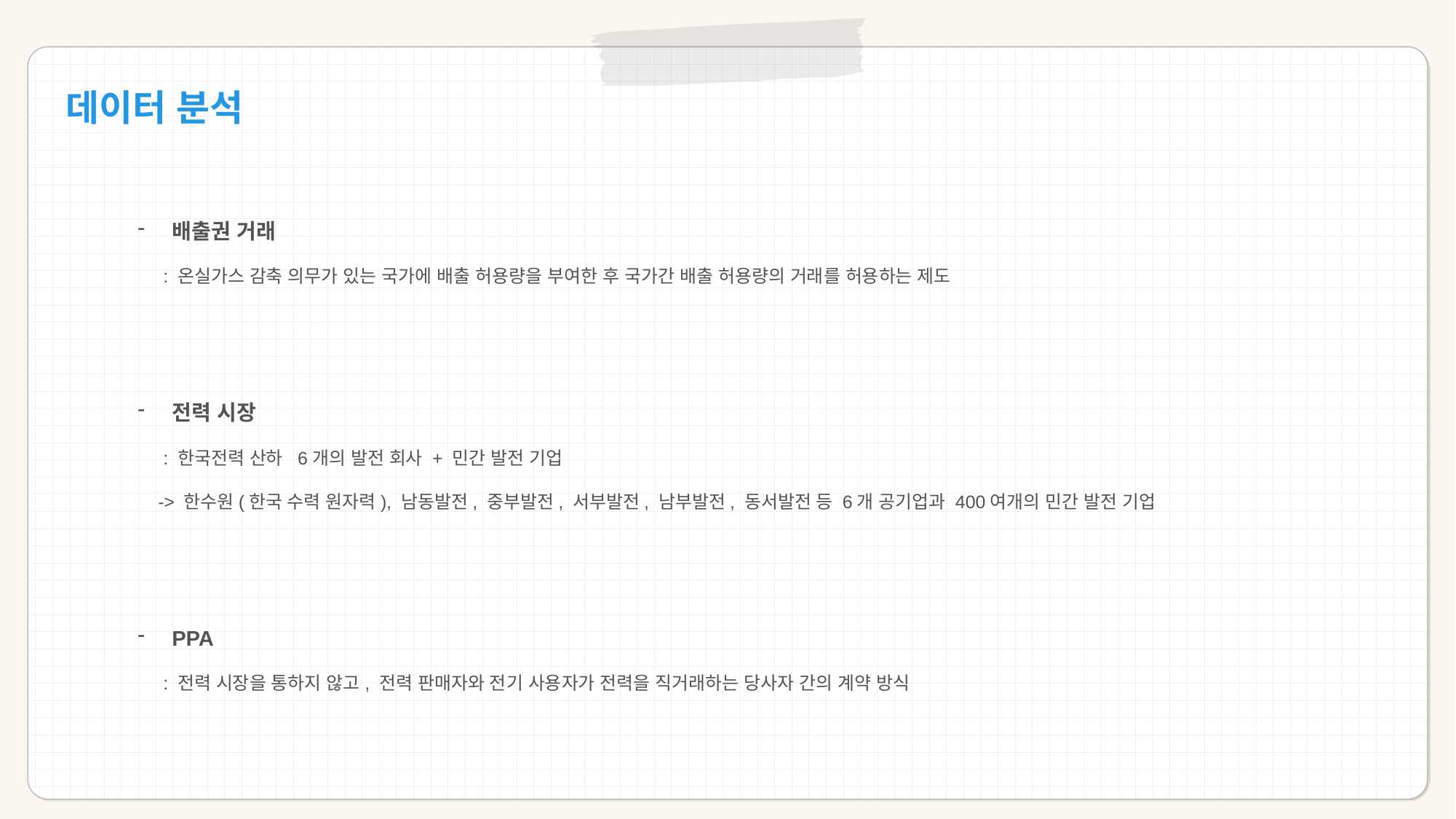

데이터 분석
배출권 거래
     : 온실가스 감축 의무가 있는 국가에 배출 허용량을 부여한 후 국가간 배출 허용량의 거래를 허용하는 제도

전력 시장
     : 한국전력 산하  6개의 발전 회사 + 민간 발전 기업
    -> 한수원(한국 수력 원자력), 남동발전, 중부발전, 서부발전, 남부발전, 동서발전 등 6개 공기업과 400여개의 민간 발전 기업

PPA
     : 전력 시장을 통하지 않고, 전력 판매자와 전기 사용자가 전력을 직거래하는 당사자 간의 계약 방식